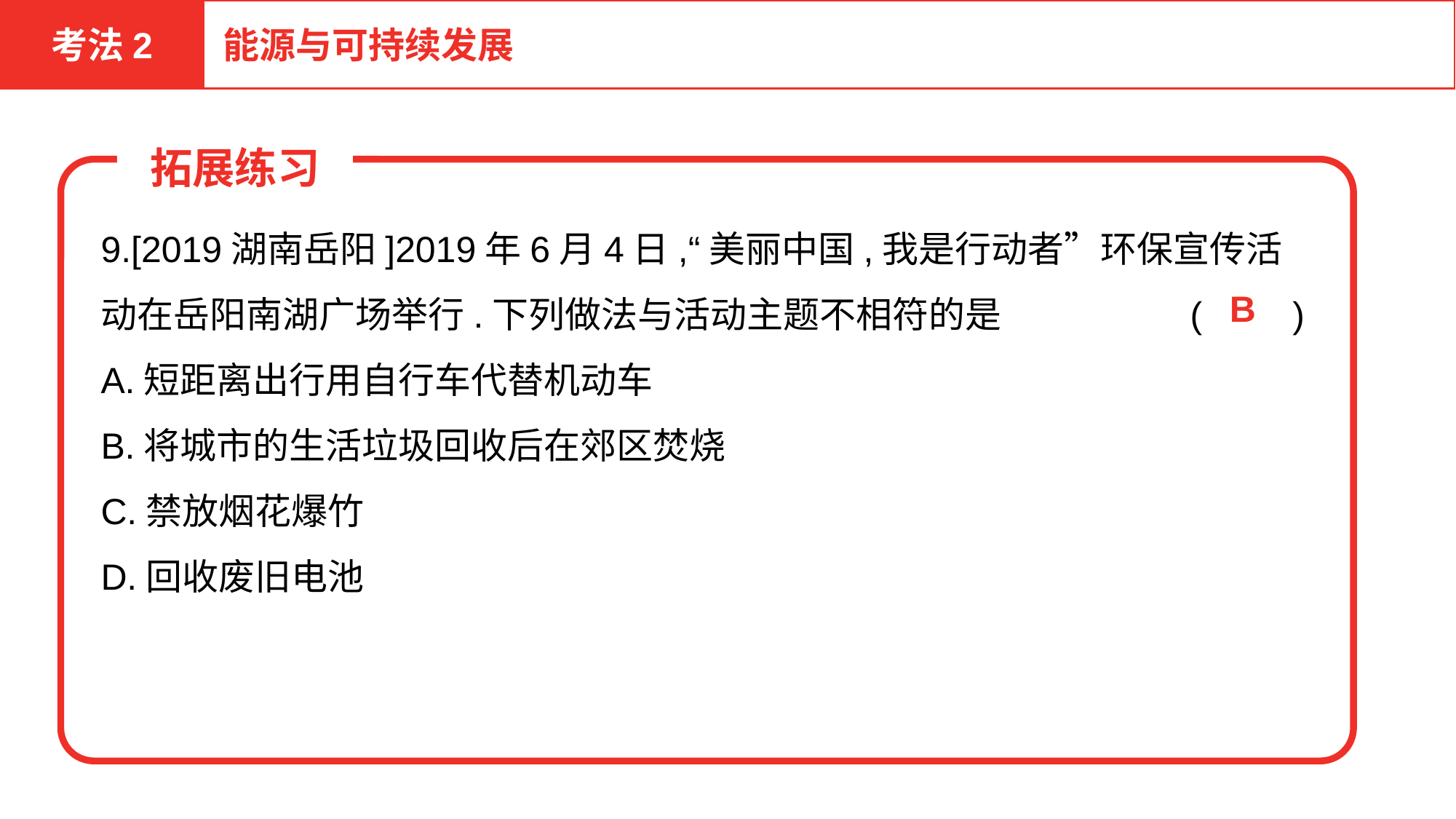

考法2
能源与可持续发展
拓展练习

9.[2019湖南岳阳]2019年6月4日,“美丽中国,我是行动者”环保宣传活动在岳阳南湖广场举行.下列做法与活动主题不相符的是	            (　　)
A.短距离出行用自行车代替机动车
B.将城市的生活垃圾回收后在郊区焚烧
C.禁放烟花爆竹
D.回收废旧电池
B